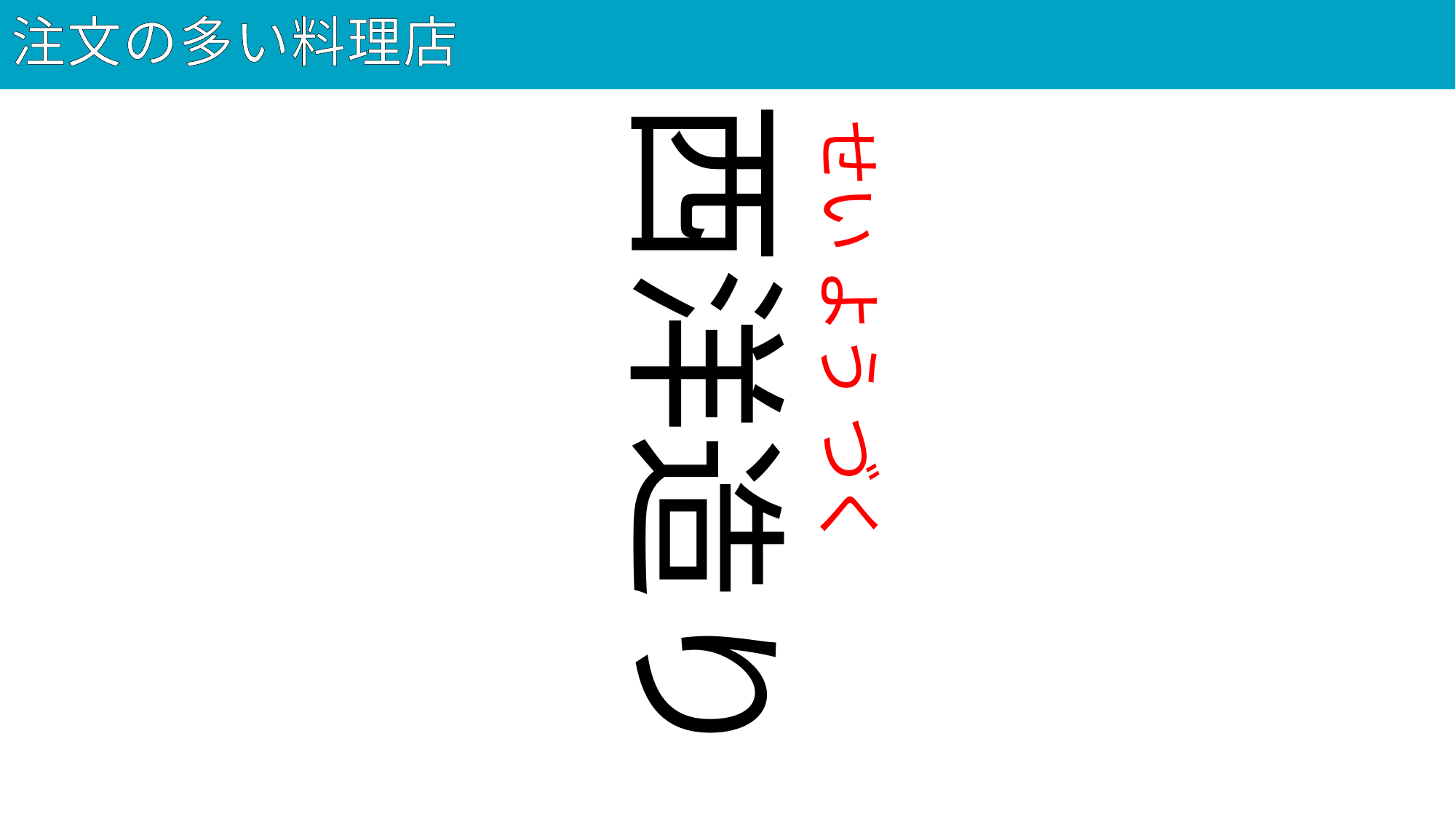

# 注文の多い料理店
100
西洋造り
せい よう づく